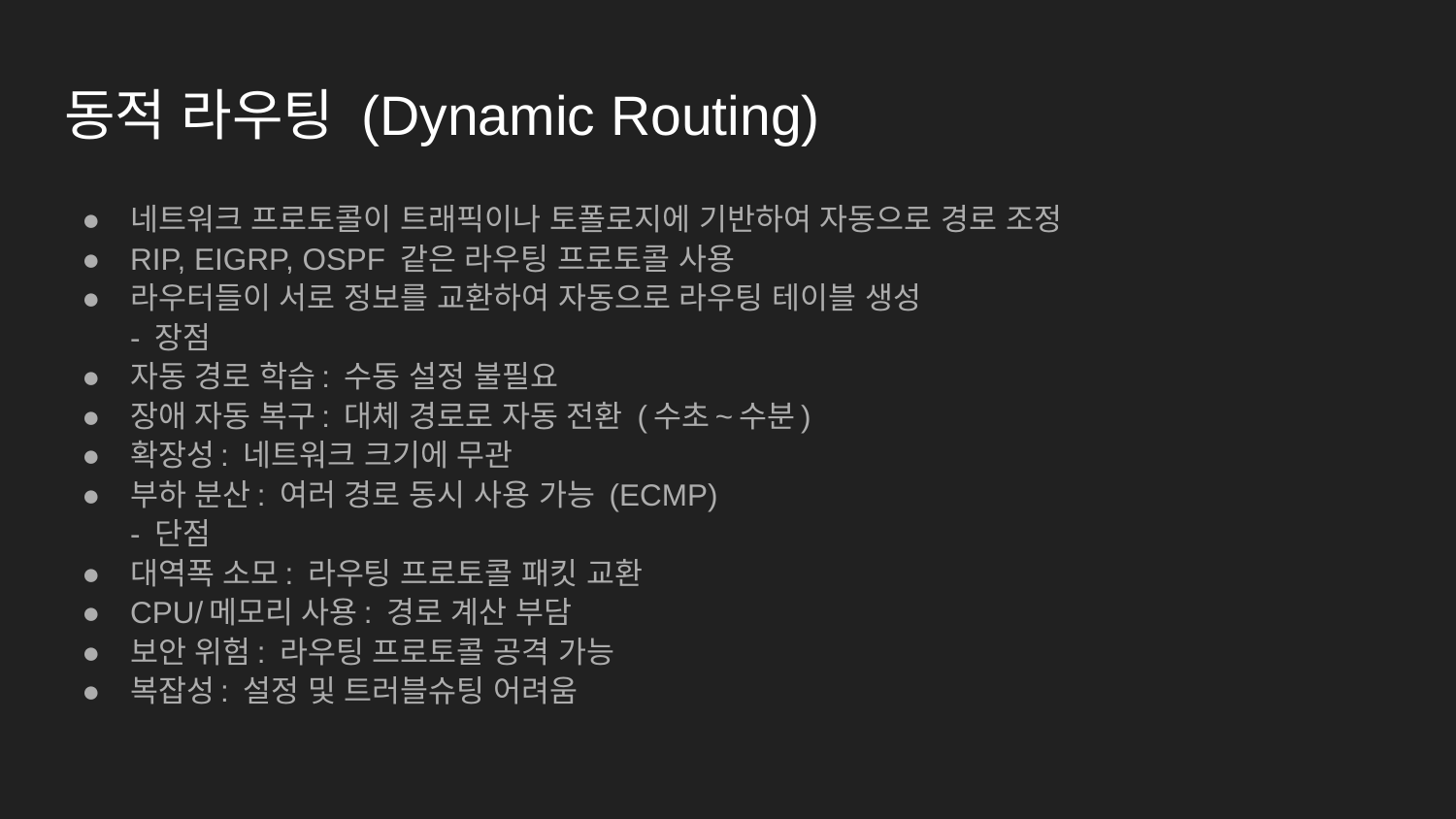

# 동적 라우팅 (Dynamic Routing)
네트워크 프로토콜이 트래픽이나 토폴로지에 기반하여 자동으로 경로 조정
RIP, EIGRP, OSPF 같은 라우팅 프로토콜 사용
라우터들이 서로 정보를 교환하여 자동으로 라우팅 테이블 생성
- 장점
자동 경로 학습: 수동 설정 불필요
장애 자동 복구: 대체 경로로 자동 전환 (수초~수분)
확장성: 네트워크 크기에 무관
부하 분산: 여러 경로 동시 사용 가능 (ECMP)
- 단점
대역폭 소모: 라우팅 프로토콜 패킷 교환
CPU/메모리 사용: 경로 계산 부담
보안 위험: 라우팅 프로토콜 공격 가능
복잡성: 설정 및 트러블슈팅 어려움